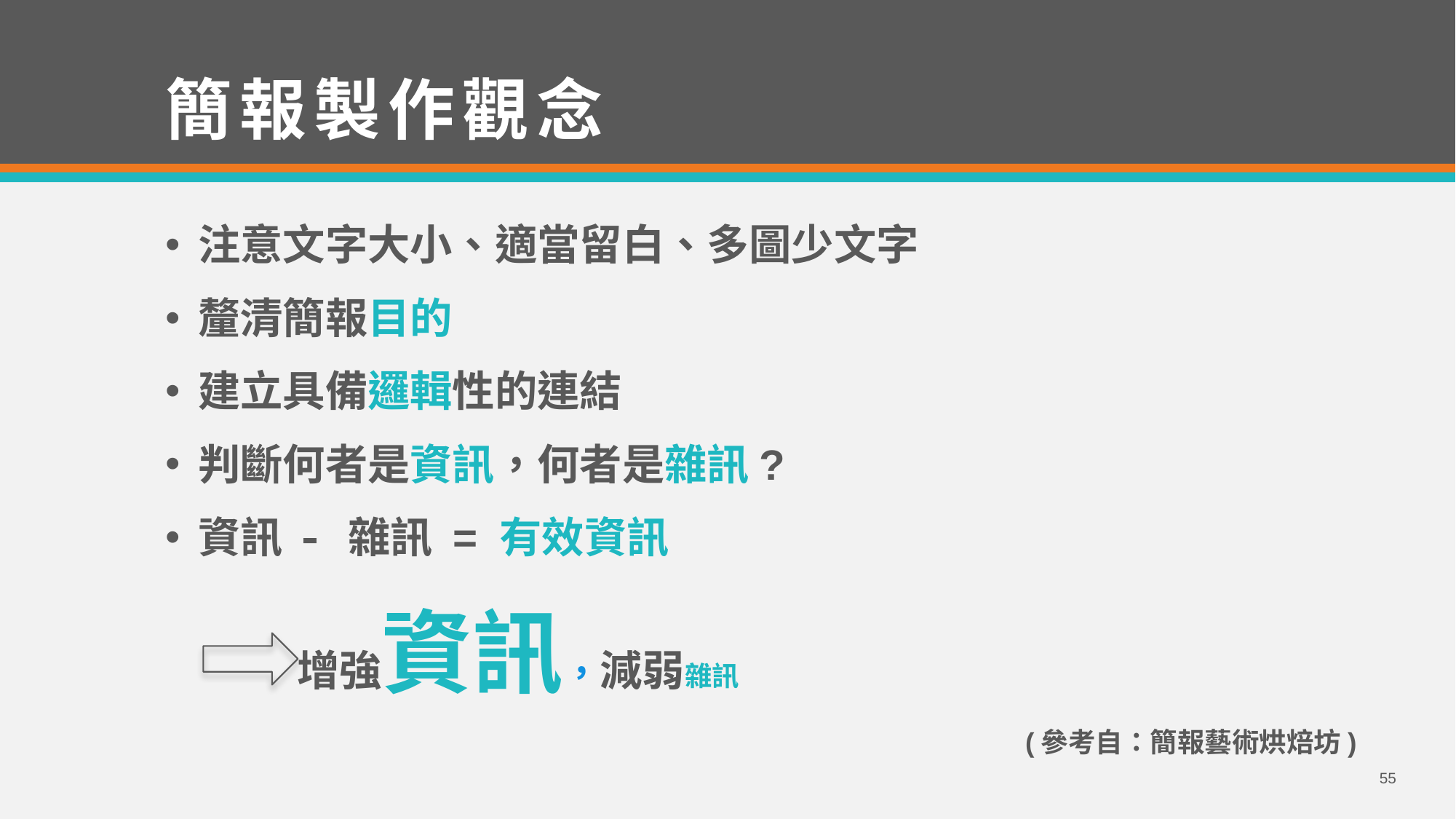

# 簡報製作觀念
注意文字大小、適當留白、多圖少文字
釐清簡報目的
建立具備邏輯性的連結
判斷何者是資訊，何者是雜訊?
資訊 − 雜訊 = 有效資訊
               增強資訊，減弱雜訊

(參考自：簡報藝術烘焙坊)
55